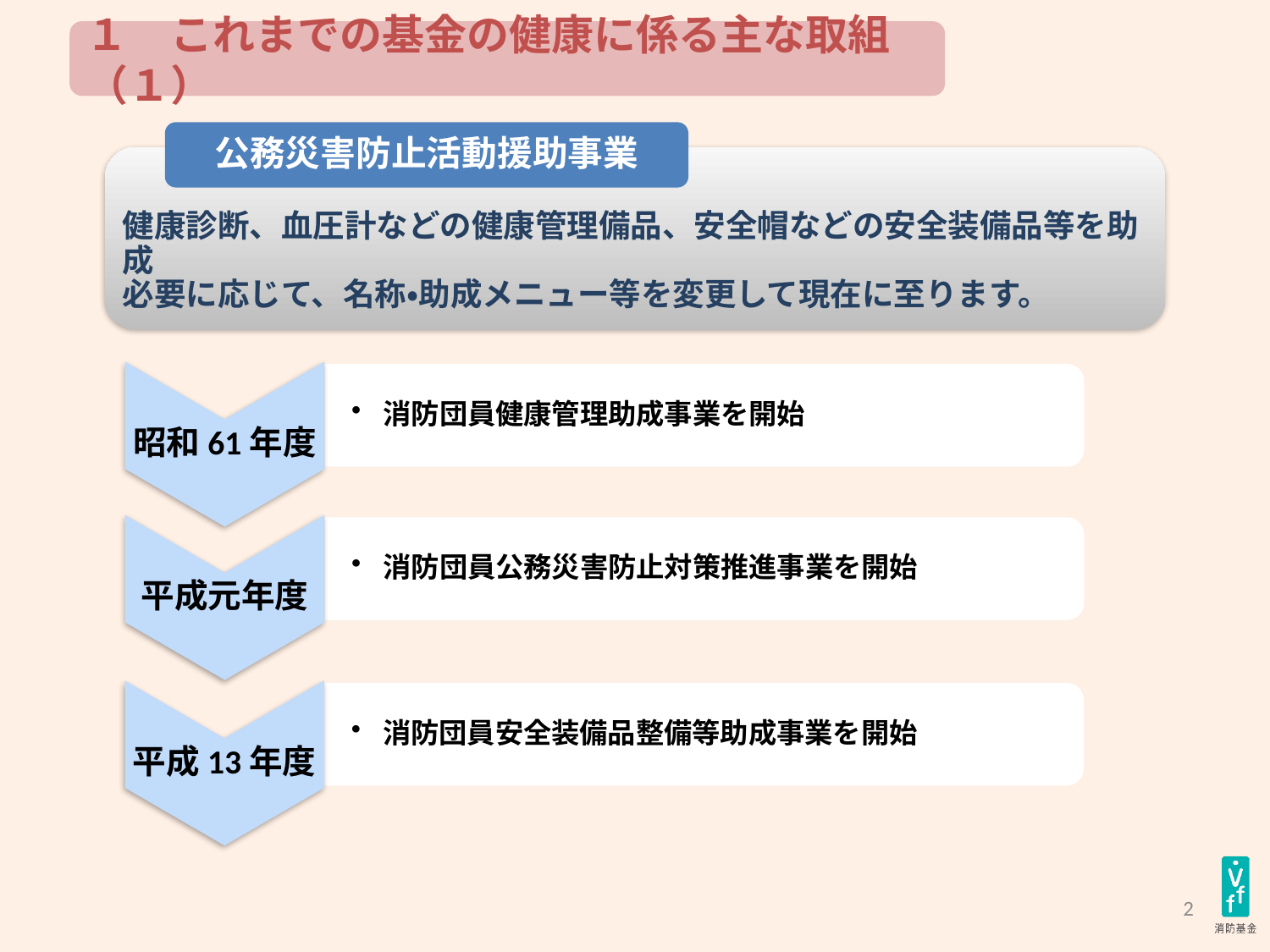

１　これまでの基金の健康に係る主な取組（１）
公務災害防止活動援助事業

健康診断、血圧計などの健康管理備品、安全帽などの安全装備品等を助成
必要に応じて、名称・助成メニュー等を変更して現在に至ります。
昭和61年度
消防団員健康管理助成事業を開始
平成元年度
消防団員公務災害防止対策推進事業を開始
平成13年度
消防団員安全装備品整備等助成事業を開始
2